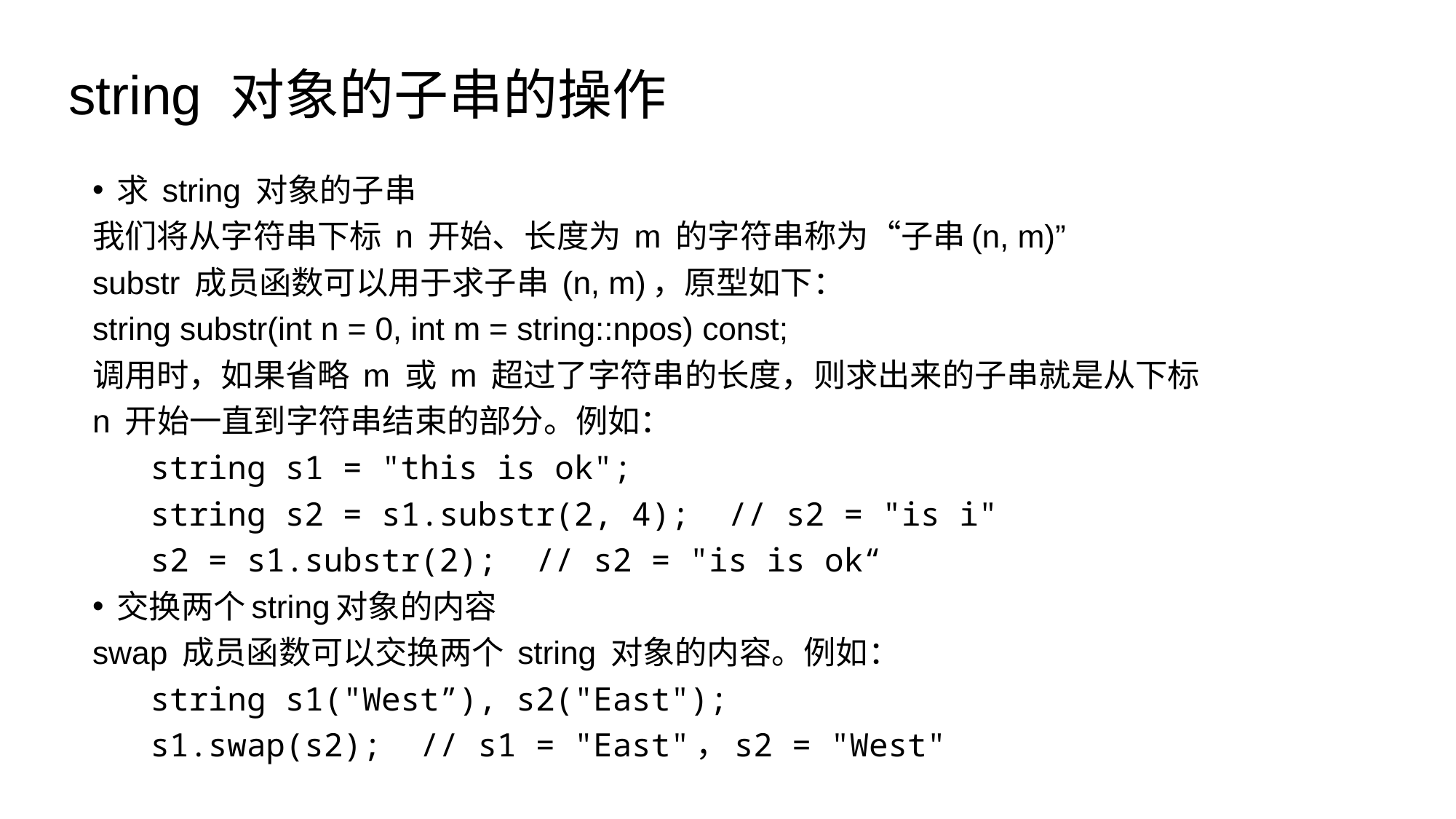

# string 对象的子串的操作
求 string 对象的子串
我们将从字符串下标 n 开始、长度为 m 的字符串称为“子串(n, m)”
substr 成员函数可以用于求子串 (n, m)，原型如下：
string substr(int n = 0, int m = string::npos) const;
调用时，如果省略 m 或 m 超过了字符串的长度，则求出来的子串就是从下标
n 开始一直到字符串结束的部分。例如：
   string s1 = "this is ok";
   string s2 = s1.substr(2, 4);  // s2 = "is i"
   s2 = s1.substr(2);  // s2 = "is is ok“
交换两个string对象的内容
swap 成员函数可以交换两个 string 对象的内容。例如：
   string s1("West”), s2("East");
   s1.swap(s2);  // s1 = "East"，s2 = "West"